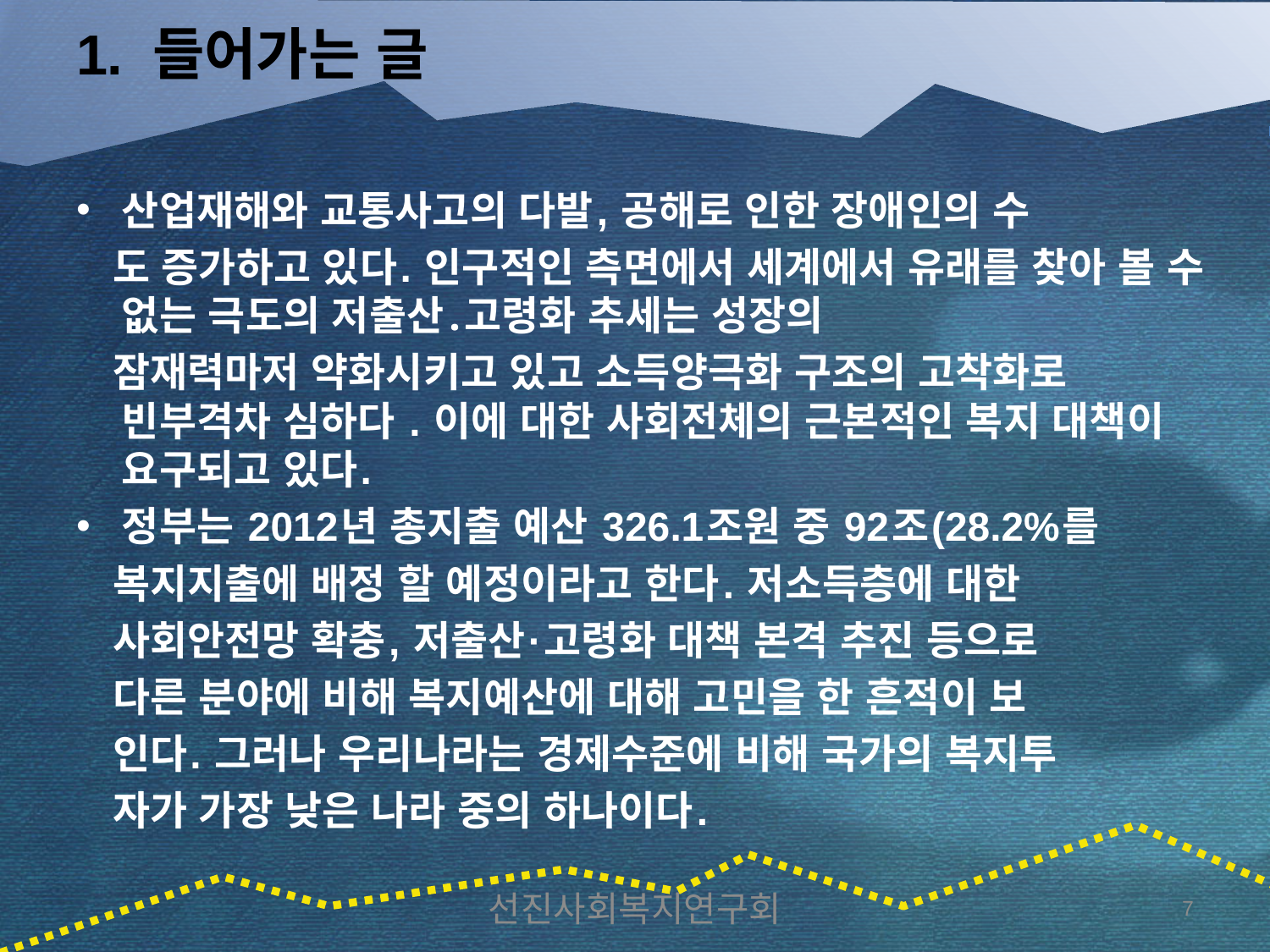

# 1. 들어가는 글

산업재해와 교통사고의 다발, 공해로 인한 장애인의 수
   도 증가하고 있다. 인구적인 측면에서 세계에서 유래를 찾아 볼 수 없는 극도의 저출산․고령화 추세는 성장의
   잠재력마저 약화시키고 있고 소득양극화 구조의 고착화로 빈부격차 심하다 . 이에 대한 사회전체의 근본적인 복지 대책이 요구되고 있다.
정부는 2012년 총지출 예산 326.1조원 중 92조(28.2%를
   복지지출에 배정 할 예정이라고 한다. 저소득층에 대한
   사회안전망 확충, 저출산·고령화 대책 본격 추진 등으로
   다른 분야에 비해 복지예산에 대해 고민을 한 흔적이 보
   인다. 그러나 우리나라는 경제수준에 비해 국가의 복지투
   자가 가장 낮은 나라 중의 하나이다.
선진사회복지연구회
7